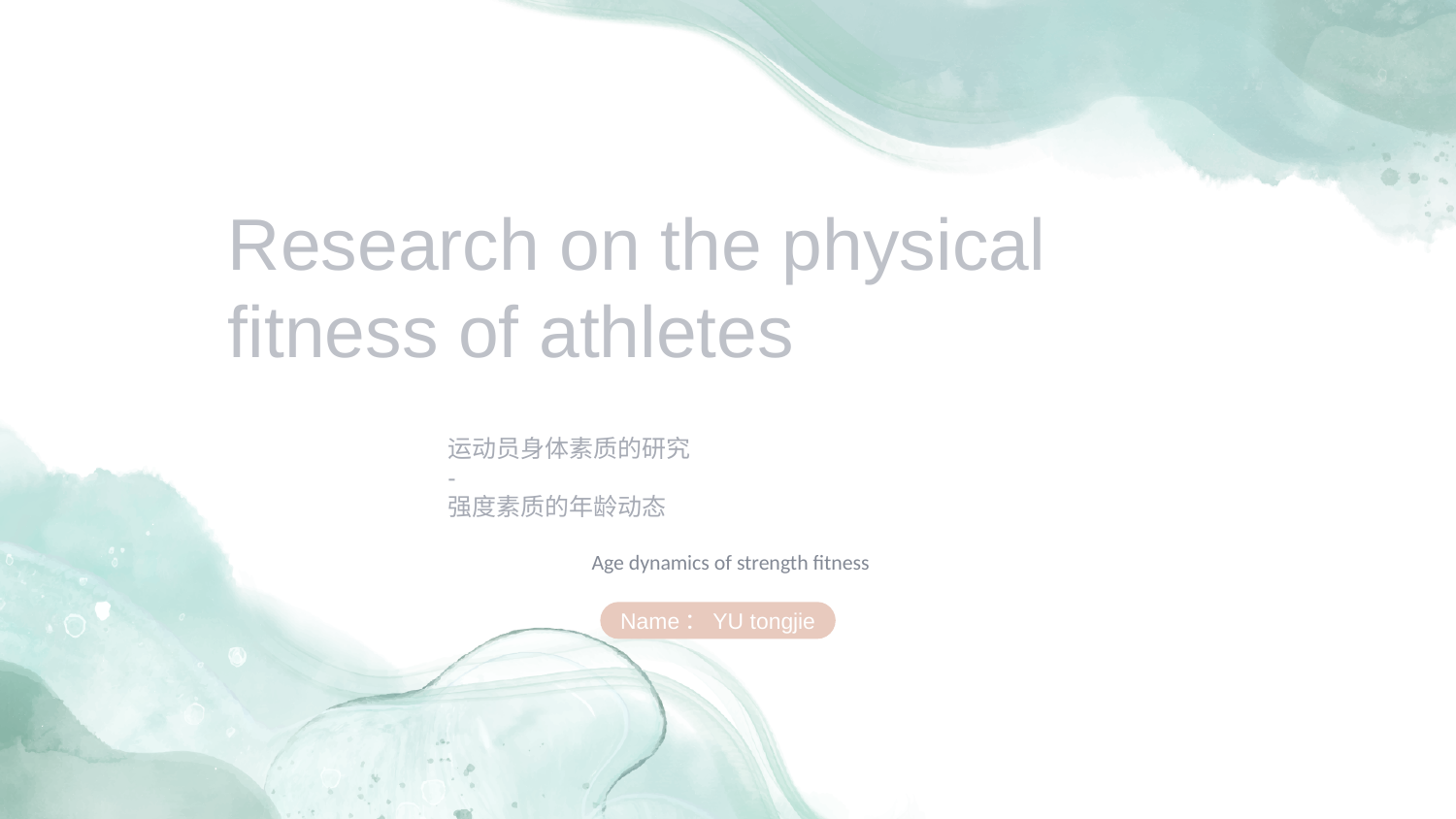

Research on the physical fitness of athletes

运动员身体素质的研究
-
强度素质的年龄动态
Age dynamics of strength fitness
Name：YU tongjie